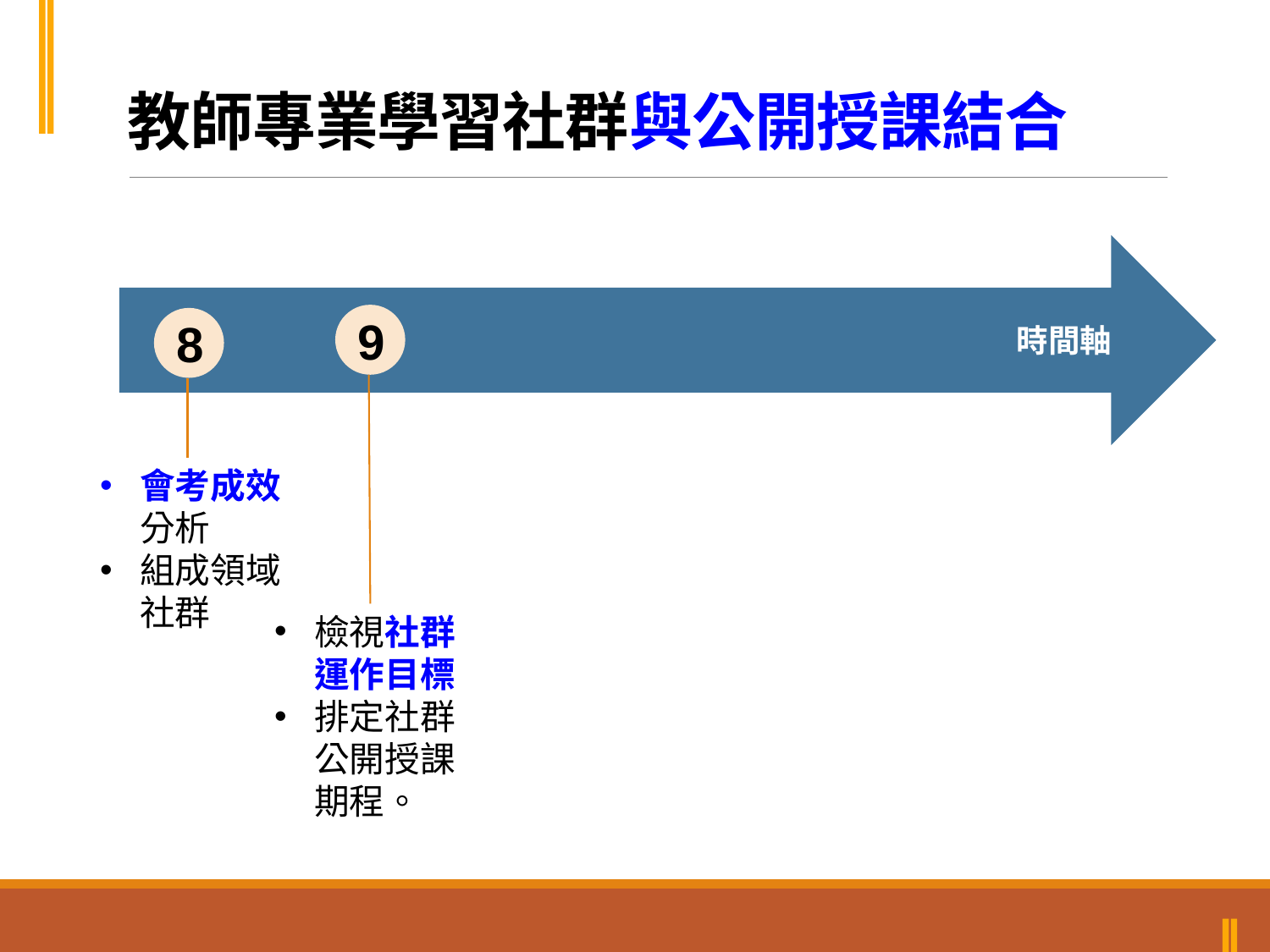

教師專業學習社群與公開授課結合

9

檢視社群運作目標
排定社群公開授課期程。
8

會考成效分析
組成領域社群
時間軸